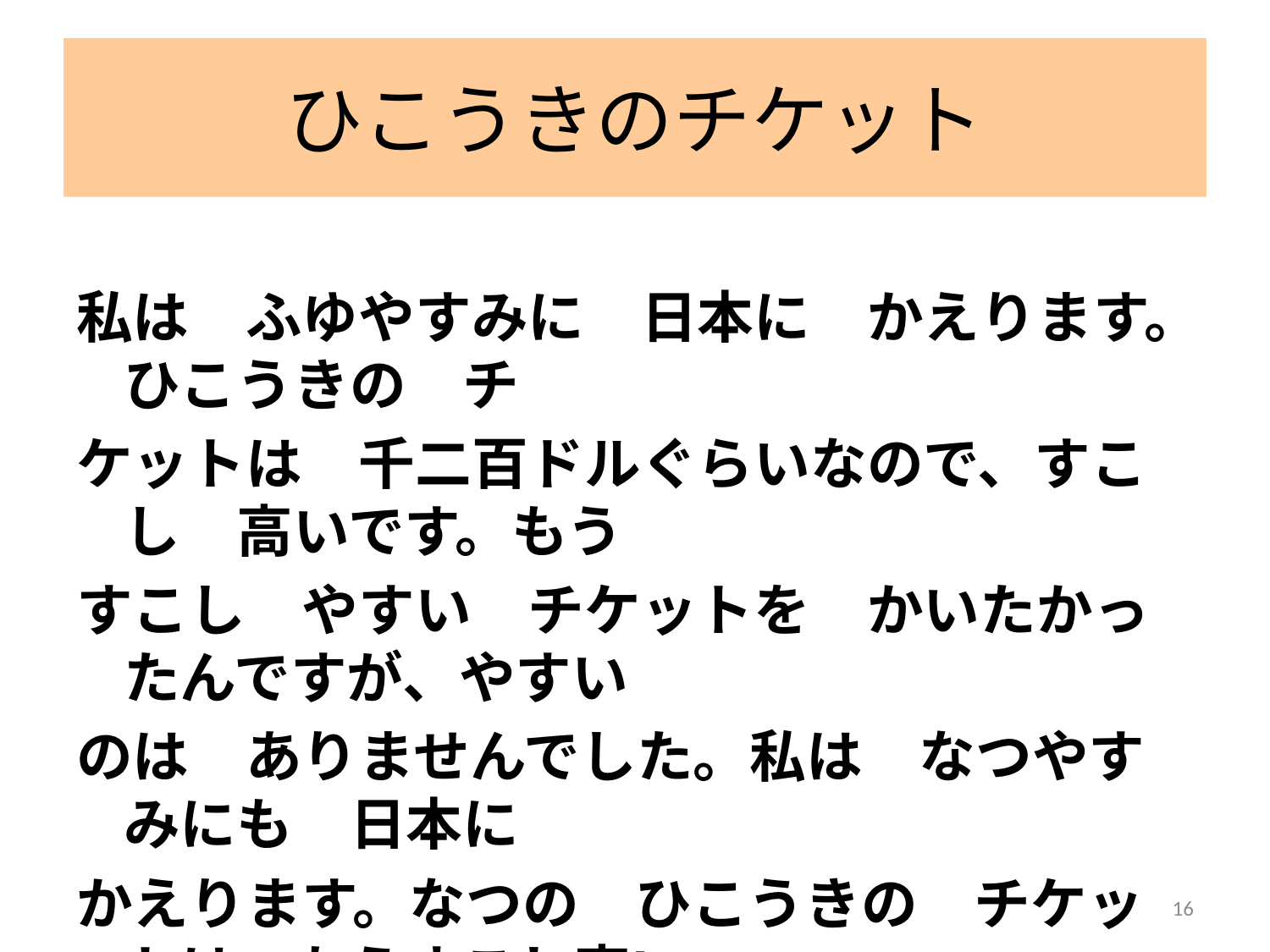

# ひこうきのチケット
私は　ふゆやすみに　日本に　かえります。ひこうきの　チ
ケットは　千二百ドルぐらいなので、すこし　高いです。もう
すこし　やすい　チケットを　かいたかったんですが、やすい
のは　ありませんでした。私は　なつやすみにも　日本に
かえります。なつの　ひこうきの　チケットは　もうすこし高い
ので、千四百ドルぐらいです。(>.<)

16